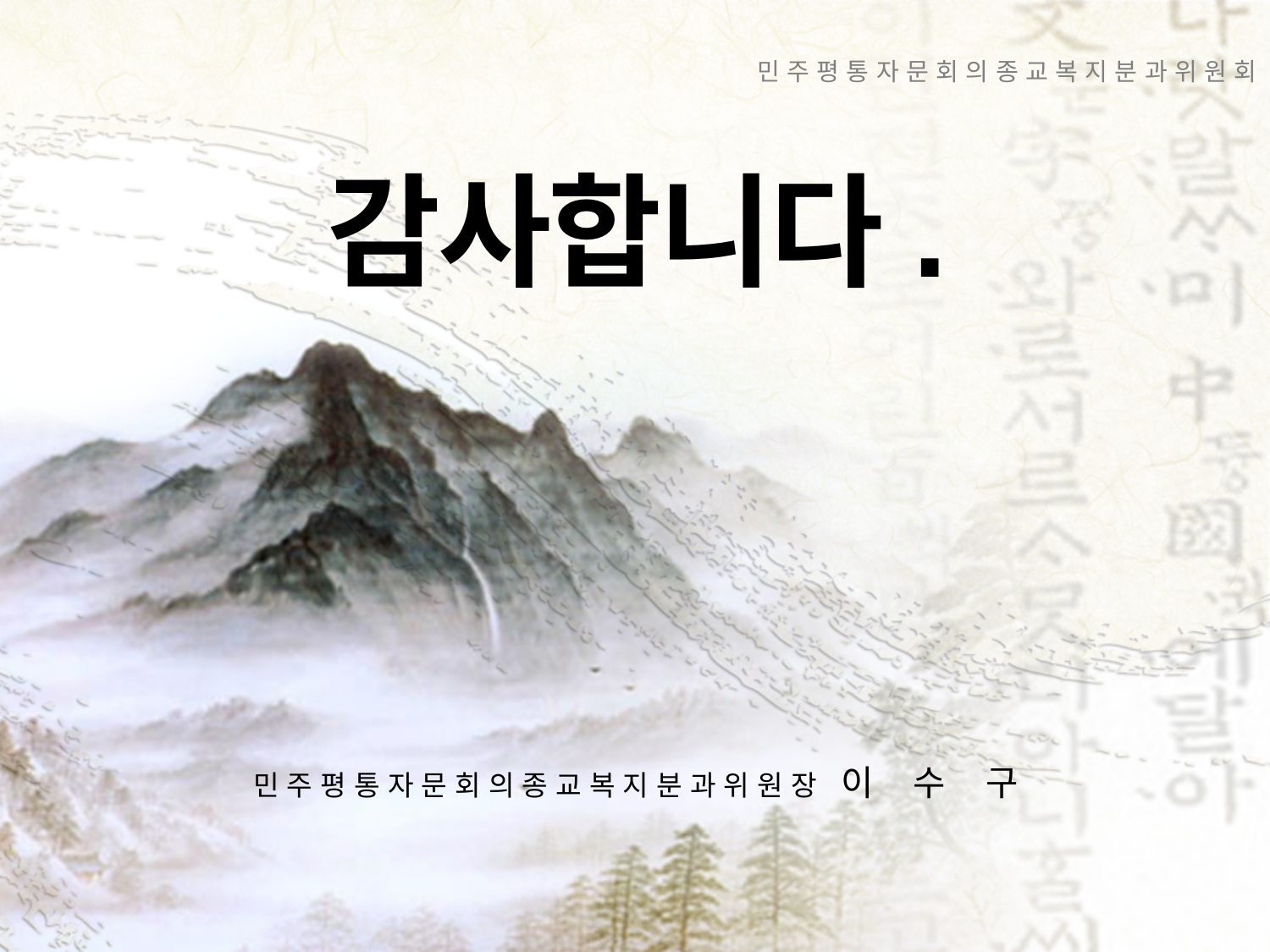

민 주 평 통 자 문 회 의 종 교 복 지 분 과 위 원 회
감사합니다.
민 주 평 통 자 문 회 의 종 교 복 지 분 과 위 원 장   이    수    구